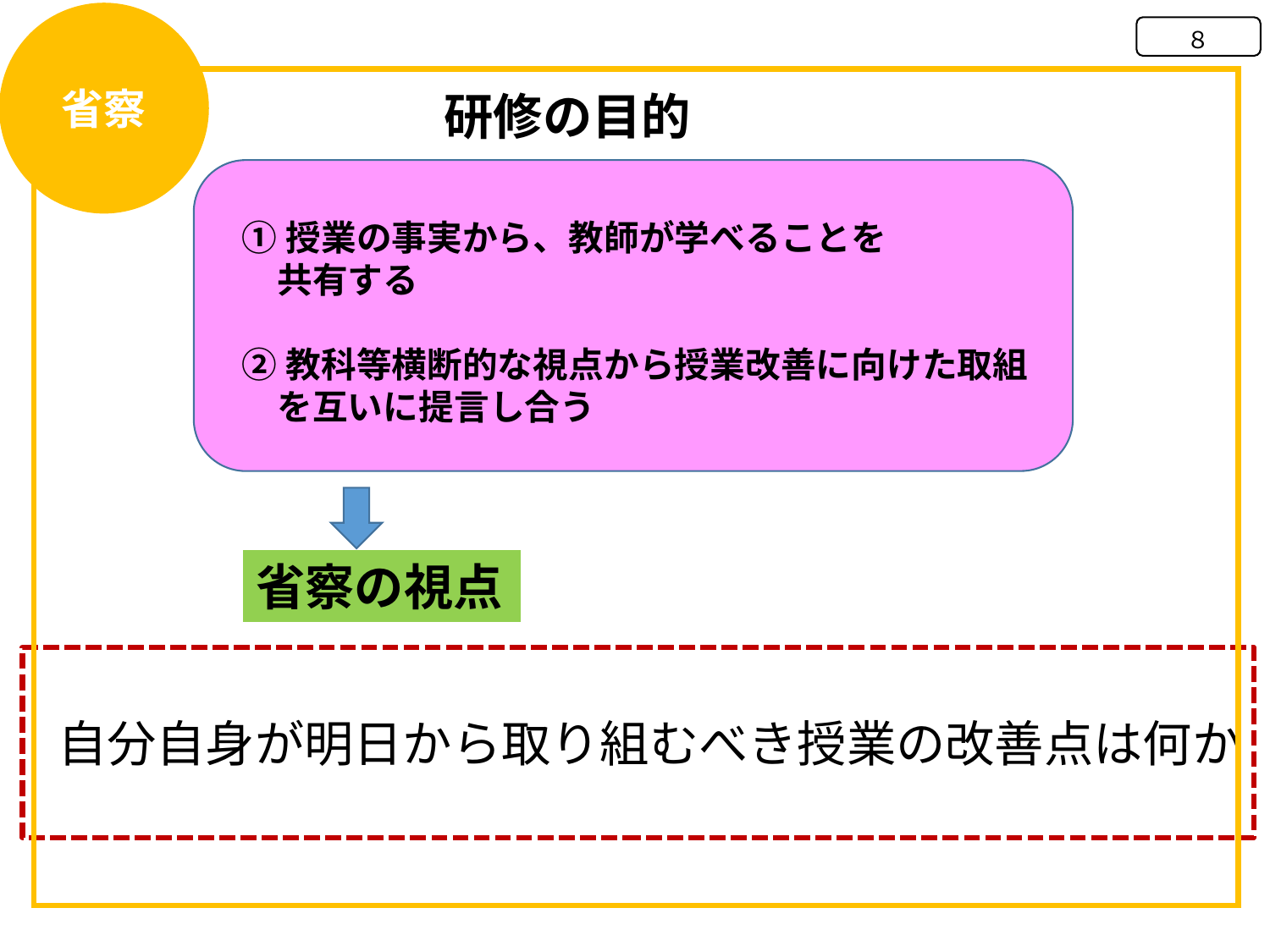

省察
８

研修の目的

①授業の事実から、教師が学べることを
　共有する

②教科等横断的な視点から授業改善に向けた取組
　を互いに提言し合う

省察の視点

 自分自身が明日から取り組むべき授業の改善点は何か